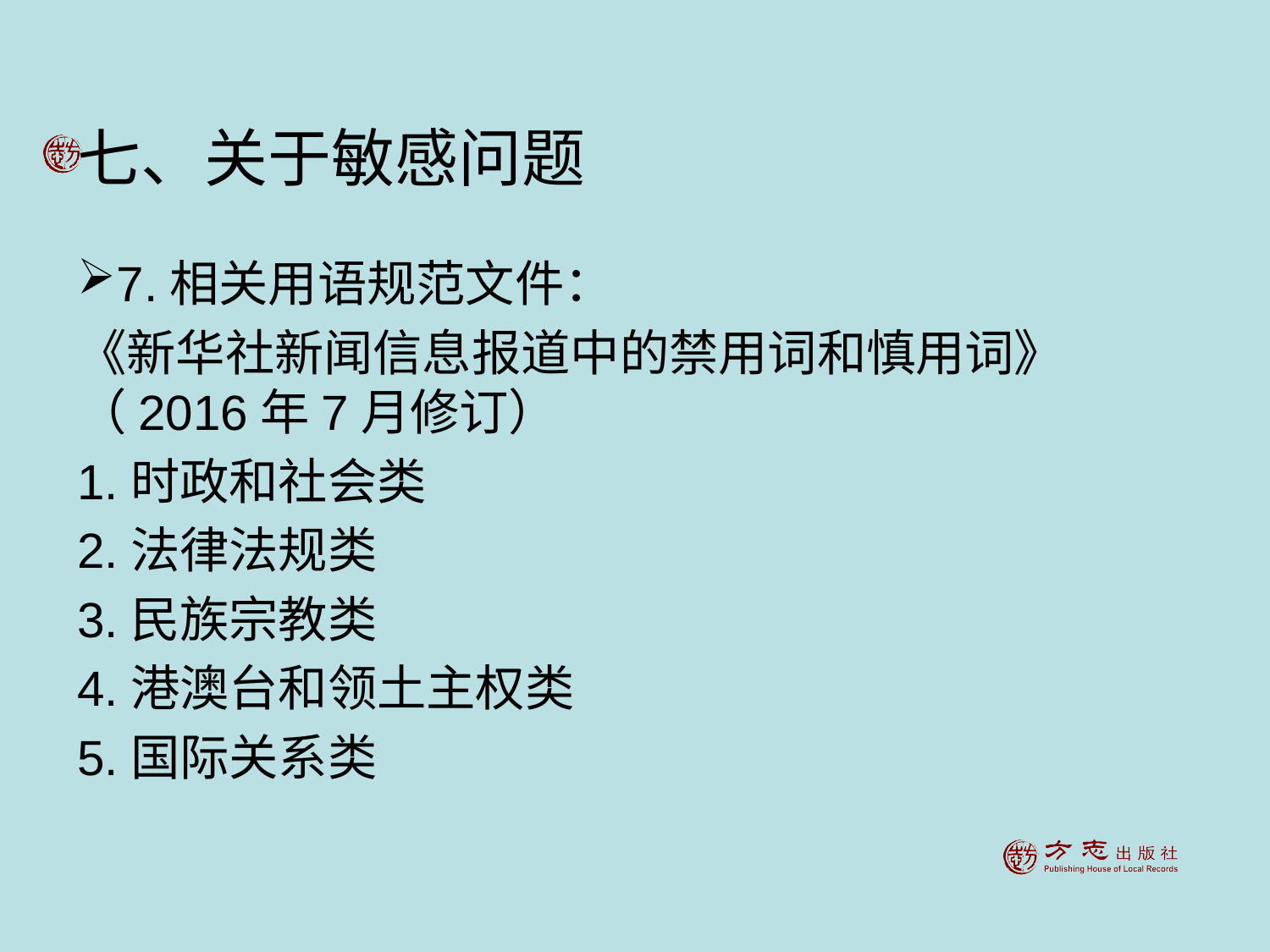

# 七、关于敏感问题
7.相关用语规范文件：
《新华社新闻信息报道中的禁用词和慎用词》（2016年7月修订）
1.时政和社会类
2.法律法规类
3.民族宗教类
4.港澳台和领土主权类
5.国际关系类